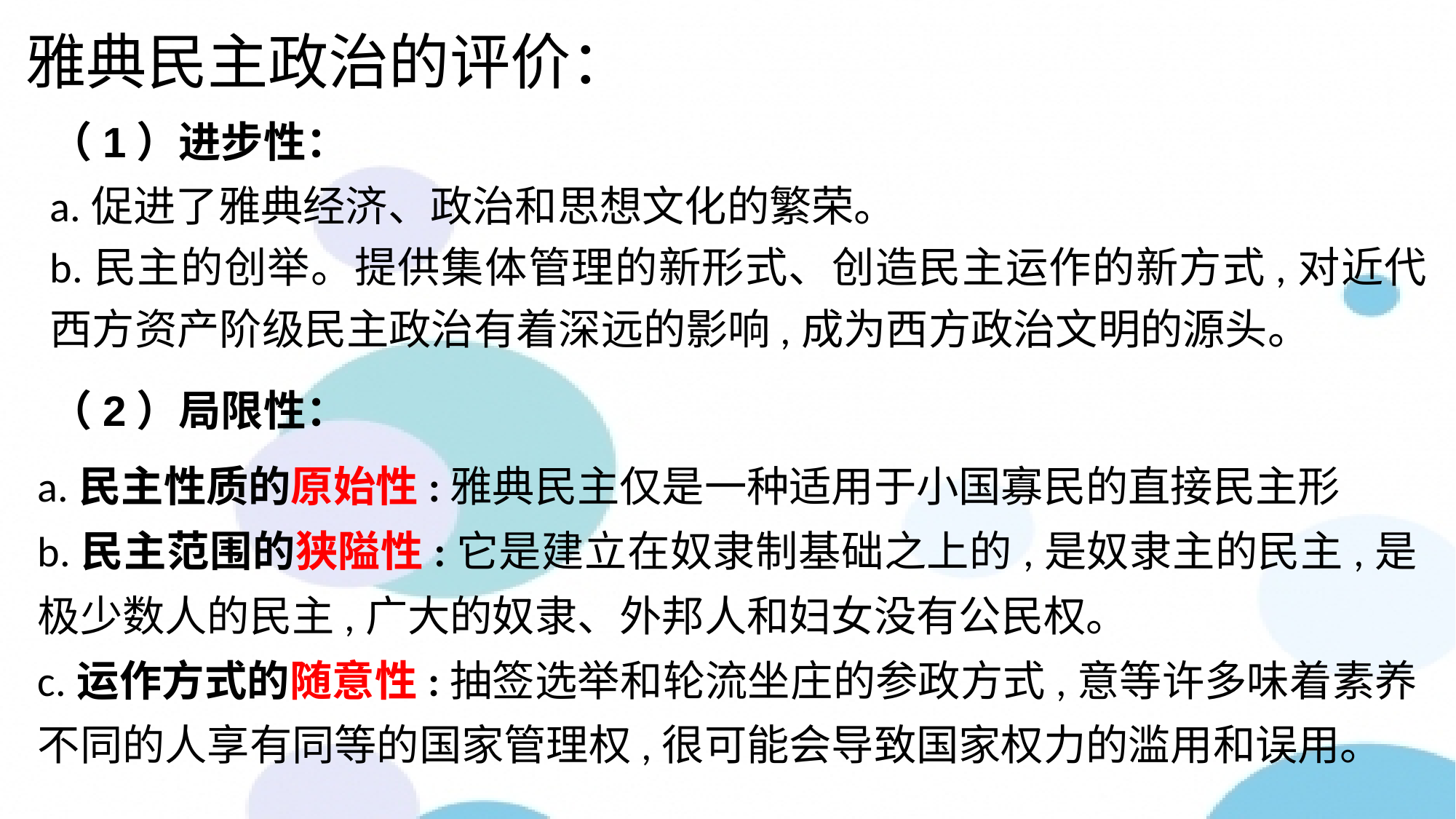

雅典民主政治的评价：
（1）进步性：
a.促进了雅典经济、政治和思想文化的繁荣。
b.民主的创举。提供集体管理的新形式、创造民主运作的新方式,对近代西方资产阶级民主政治有着深远的影响,成为西方政治文明的源头。
（2）局限性：
a.民主性质的原始性:雅典民主仅是一种适用于小国寡民的直接民主形
b.民主范围的狭隘性:它是建立在奴隶制基础之上的,是奴隶主的民主,是极少数人的民主,广大的奴隶、外邦人和妇女没有公民权。
c.运作方式的随意性:抽签选举和轮流坐庄的参政方式,意等许多味着素养不同的人享有同等的国家管理权,很可能会导致国家权力的滥用和误用。